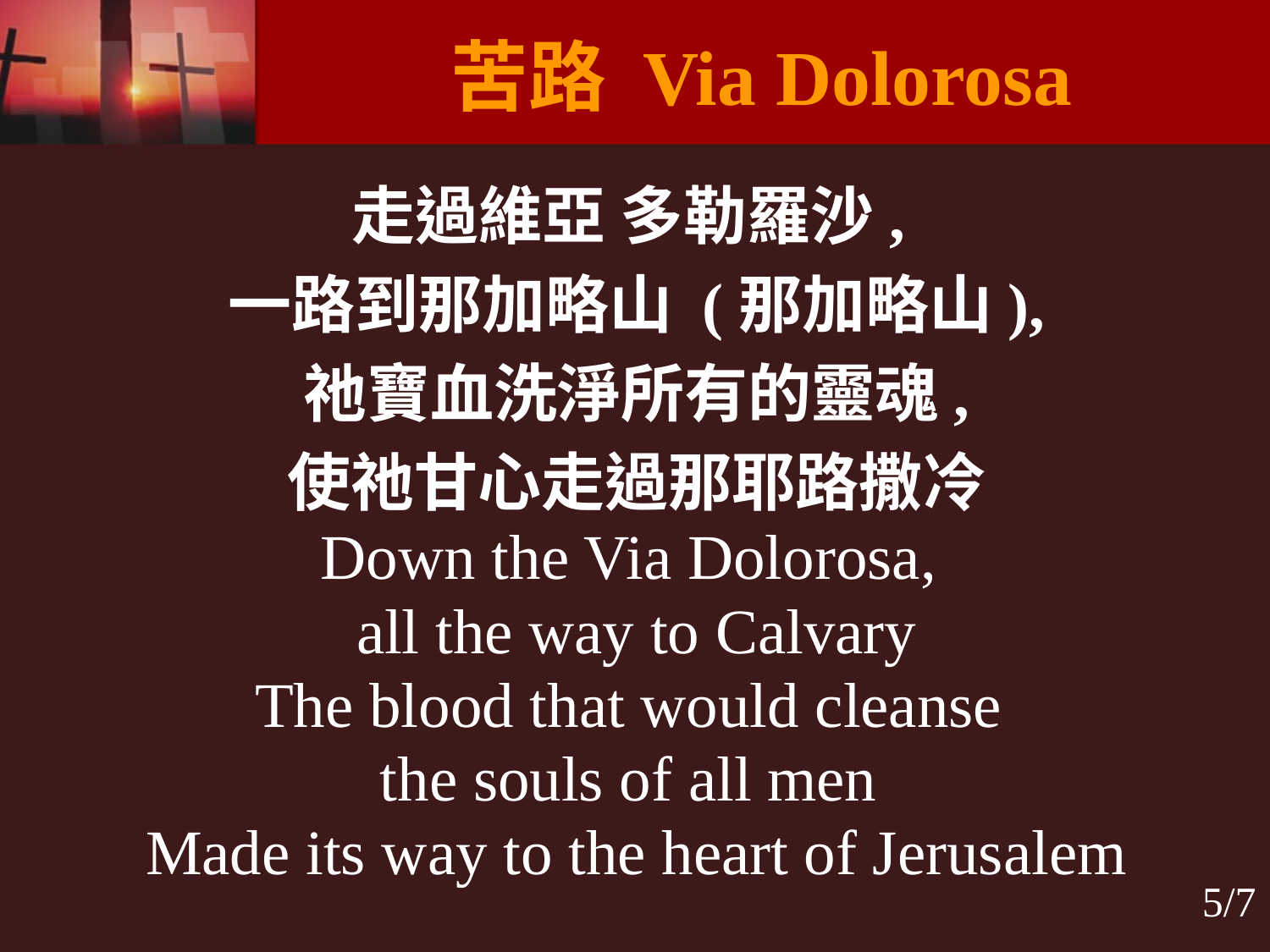

# 苦路 Via Dolorosa
走過維亞 多勒羅沙,
一路到那加略山 (那加略山),
祂寶血洗淨所有的靈魂,
使祂甘心走過那耶路撒冷
Down the Via Dolorosa,
all the way to Calvary
The blood that would cleanse
the souls of all men
Made its way to the heart of Jerusalem
5/7